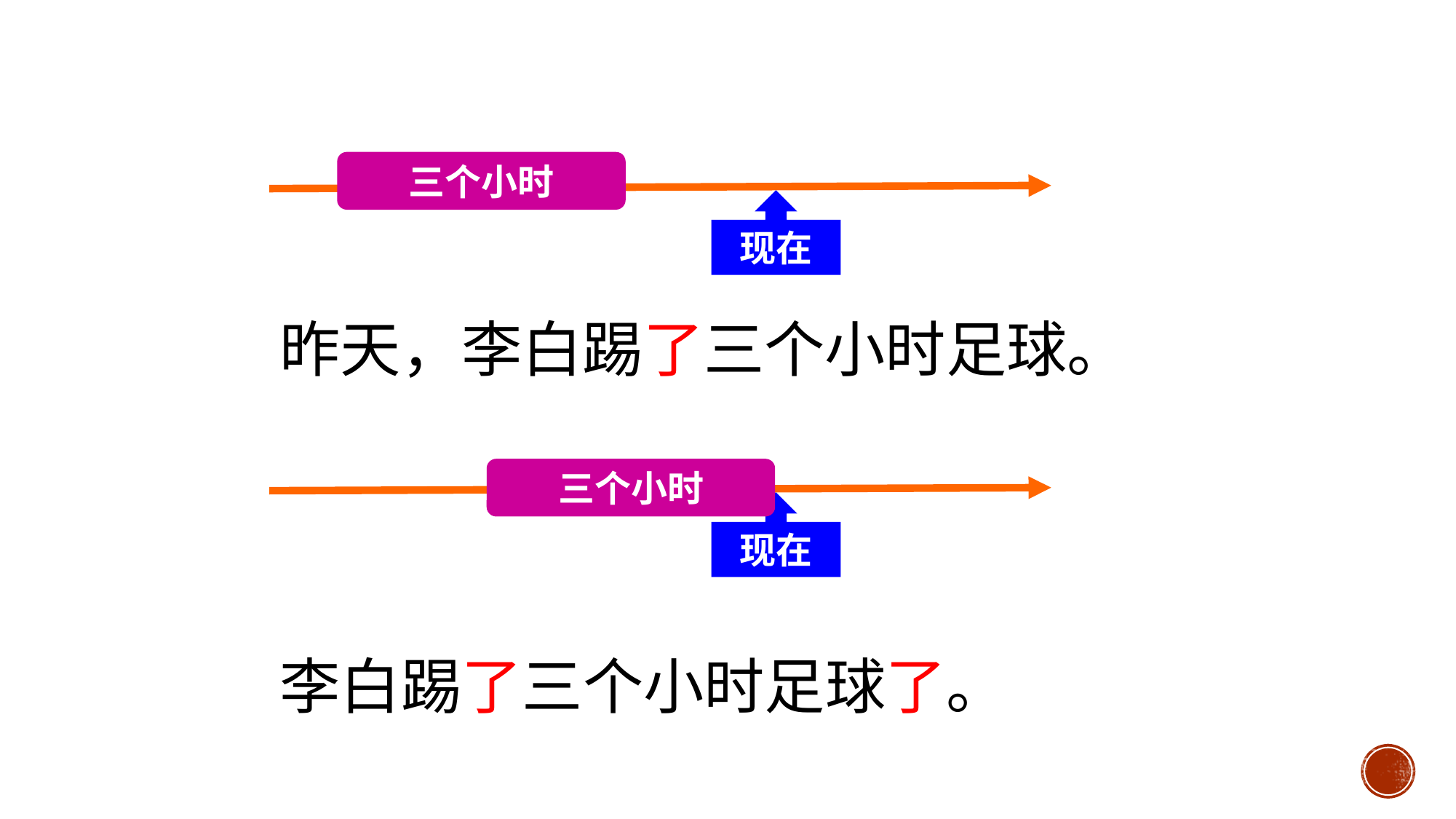

三个小时
现在
昨天，李白踢了三个小时足球。
三个小时
现在
李白踢了三个小时足球了。